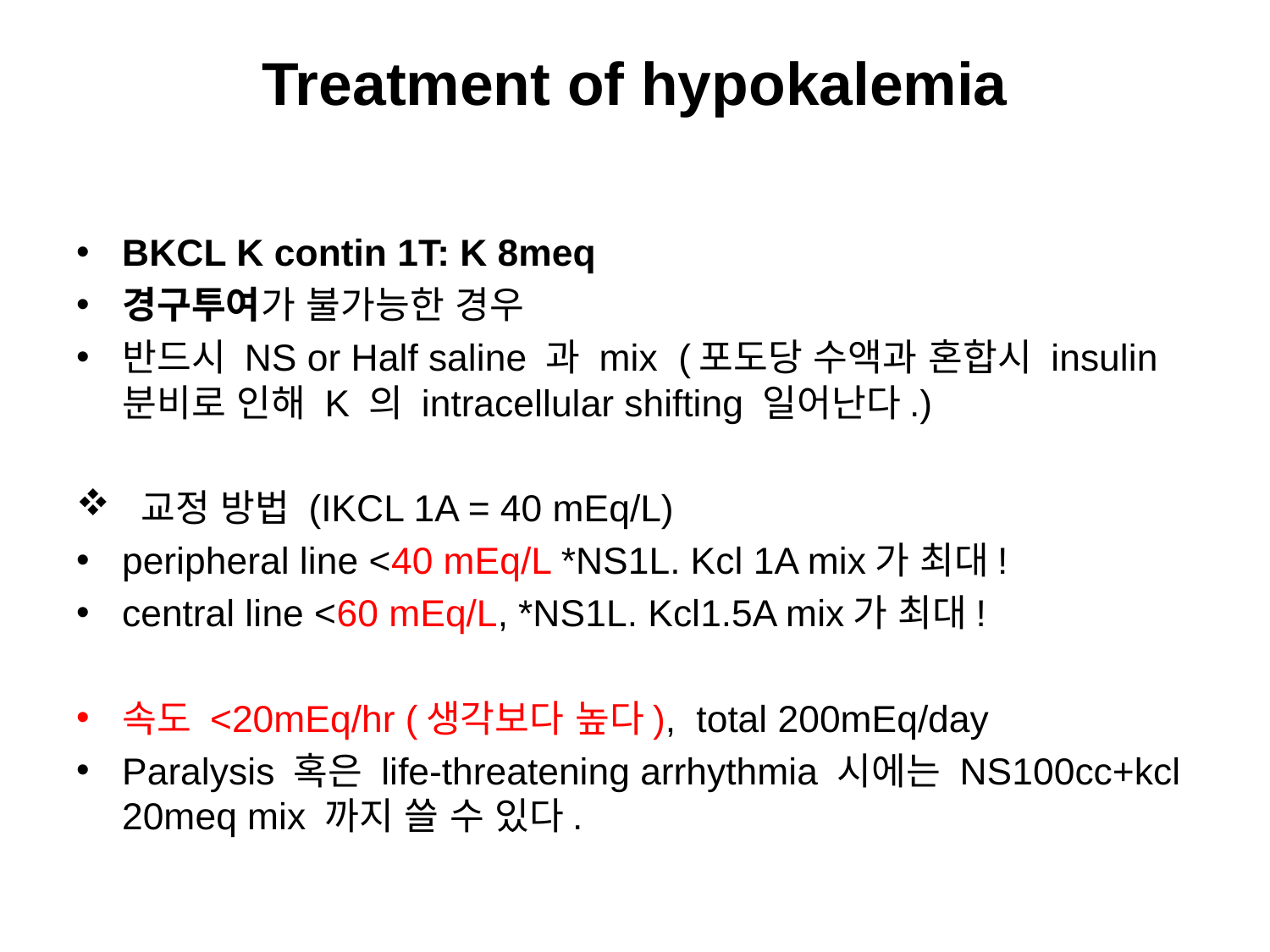

# Treatment of hypokalemia
BKCL K contin 1T: K 8meq
경구투여가 불가능한 경우
반드시 NS or Half saline 과 mix  (포도당 수액과 혼합시 insulin 분비로 인해 K 의 intracellular shifting 일어난다.)

 교정 방법 (IKCL 1A = 40 mEq/L)
peripheral line <40 mEq/L *NS1L. Kcl 1A mix가 최대!
central line <60 mEq/L, *NS1L. Kcl1.5A mix가 최대!

속도 <20mEq/hr (생각보다 높다),  total 200mEq/day
Paralysis 혹은 life-threatening arrhythmia 시에는 NS100cc+kcl 20meq mix 까지 쓸 수 있다.